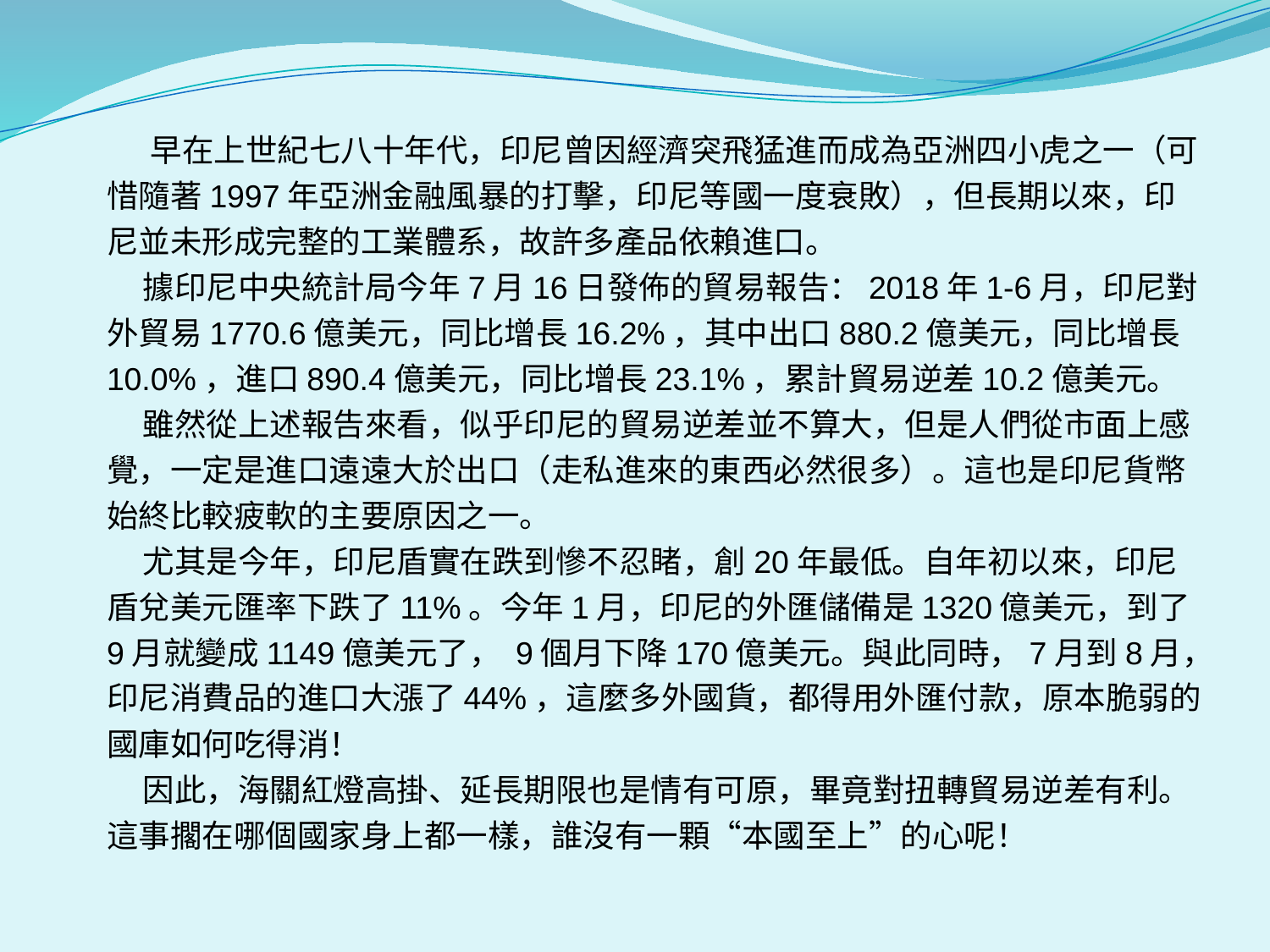

早在上世紀七八十年代，印尼曾因經濟突飛猛進而成為亞洲四小虎之一（可惜隨著1997年亞洲金融風暴的打擊，印尼等國一度衰敗），但長期以來，印尼並未形成完整的工業體系，故許多產品依賴進口。
    據印尼中央統計局今年7月16日發佈的貿易報告：2018年1-6月，印尼對外貿易1770.6億美元，同比增長16.2%，其中出口880.2億美元，同比增長10.0%，進口890.4億美元，同比增長23.1%，累計貿易逆差10.2億美元。
    雖然從上述報告來看，似乎印尼的貿易逆差並不算大，但是人們從市面上感覺，一定是進口遠遠大於出口（走私進來的東西必然很多）。這也是印尼貨幣始終比較疲軟的主要原因之一。
    尤其是今年，印尼盾實在跌到慘不忍睹，創20年最低。自年初以來，印尼盾兌美元匯率下跌了11%。今年1月，印尼的外匯儲備是1320億美元，到了9月就變成1149億美元了， 9個月下降170億美元。與此同時，7月到8月，印尼消費品的進口大漲了44%，這麼多外國貨，都得用外匯付款，原本脆弱的國庫如何吃得消！
    因此，海關紅燈高掛、延長期限也是情有可原，畢竟對扭轉貿易逆差有利。這事擱在哪個國家身上都一樣，誰沒有一顆“本國至上”的心呢！